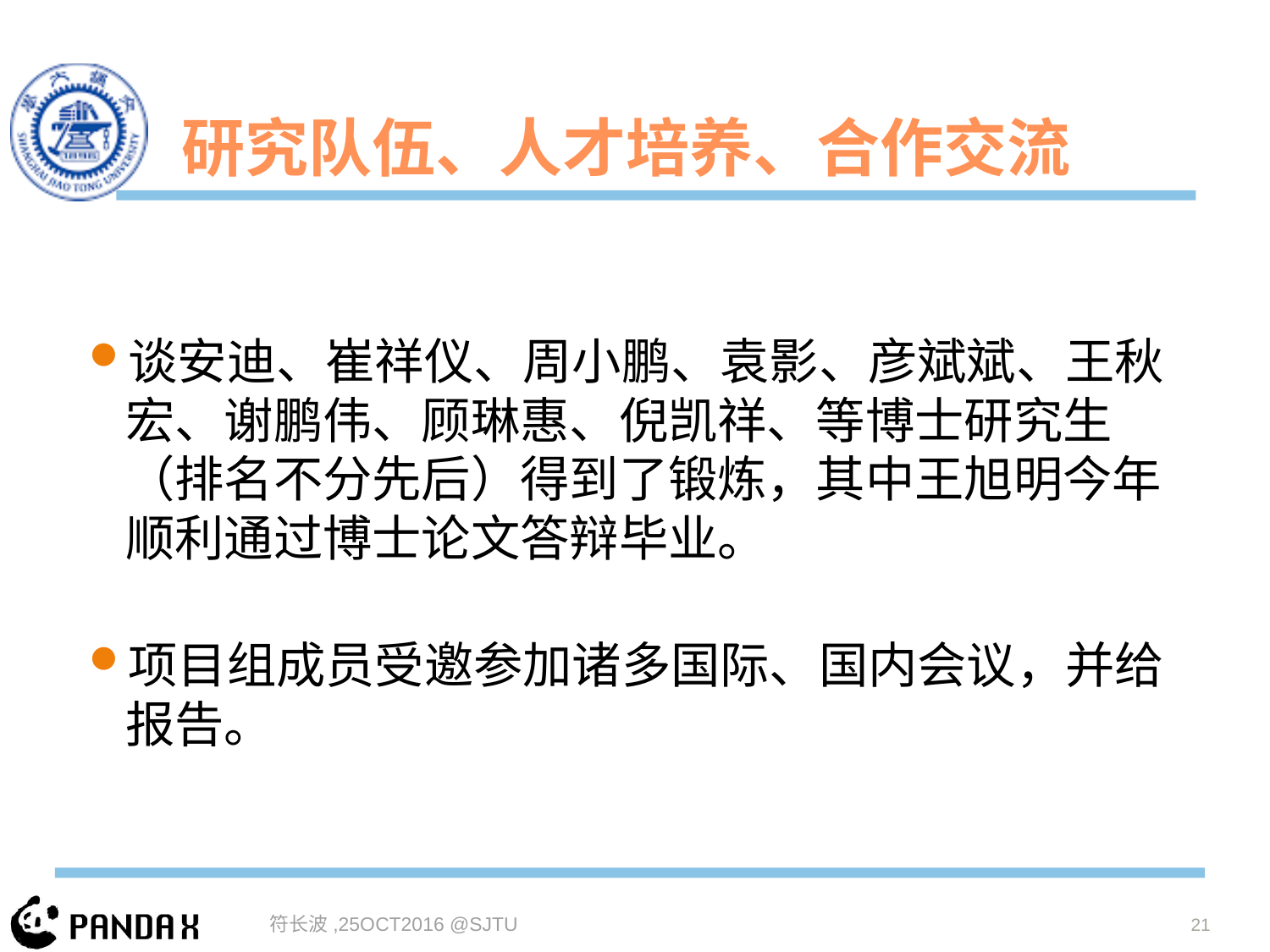

# 研究队伍、人才培养、合作交流

谈安迪、崔祥仪、周小鹏、袁影、彦斌斌、王秋宏、谢鹏伟、顾琳惠、倪凯祥、等博士研究生（排名不分先后）得到了锻炼，其中王旭明今年顺利通过博士论文答辩毕业。

项目组成员受邀参加诸多国际、国内会议，并给报告。
21
符长波,25OCT2016 @SJTU